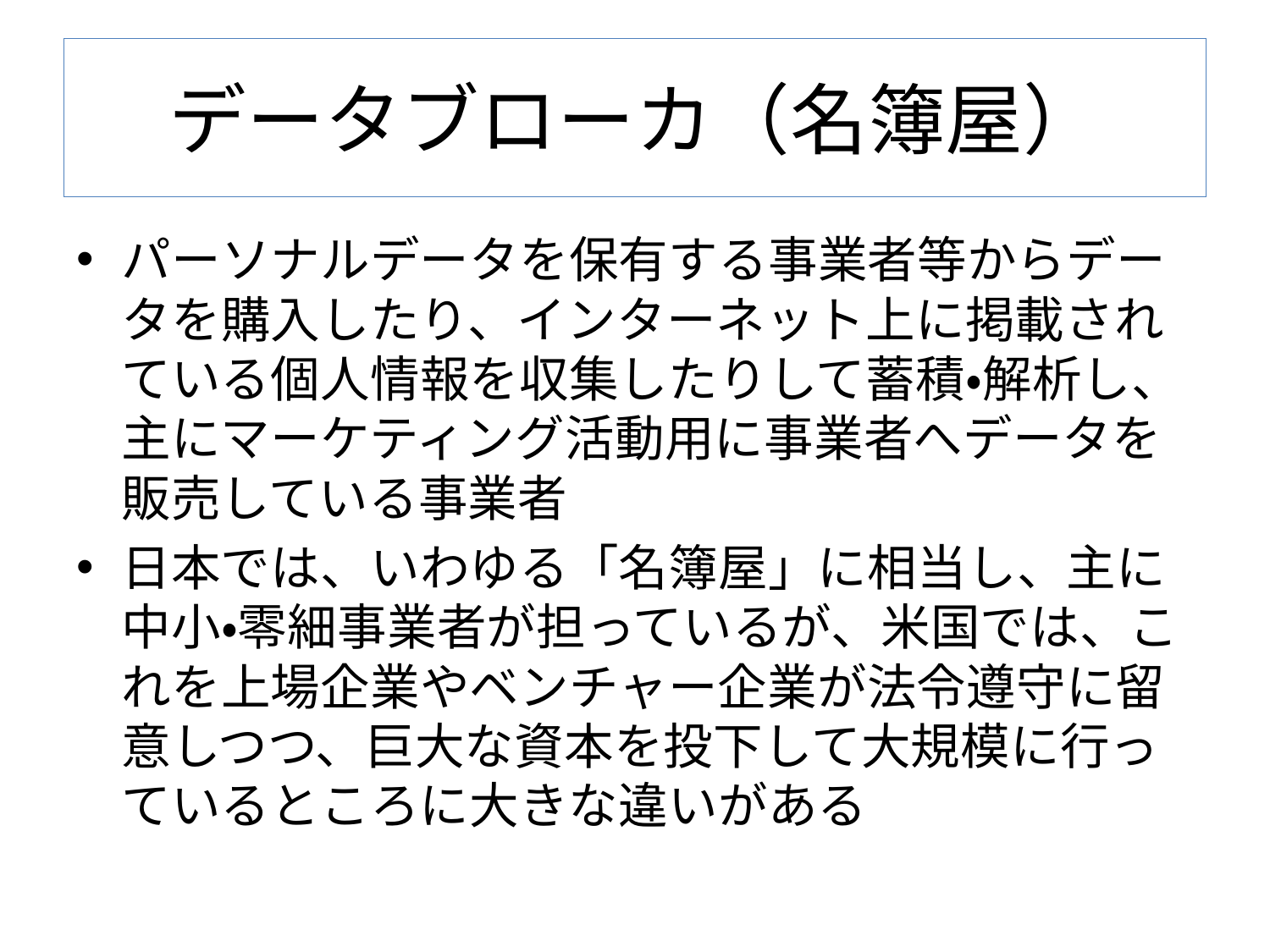

# データブローカ（名簿屋）
パーソナルデータを保有する事業者等からデータを購入したり、インターネット上に掲載されている個人情報を収集したりして蓄積・解析し、主にマーケティング活動用に事業者へデータを販売している事業者
日本では、いわゆる「名簿屋」に相当し、主に中小・零細事業者が担っているが、米国では、これを上場企業やベンチャー企業が法令遵守に留意しつつ、巨大な資本を投下して大規模に行っているところに大きな違いがある